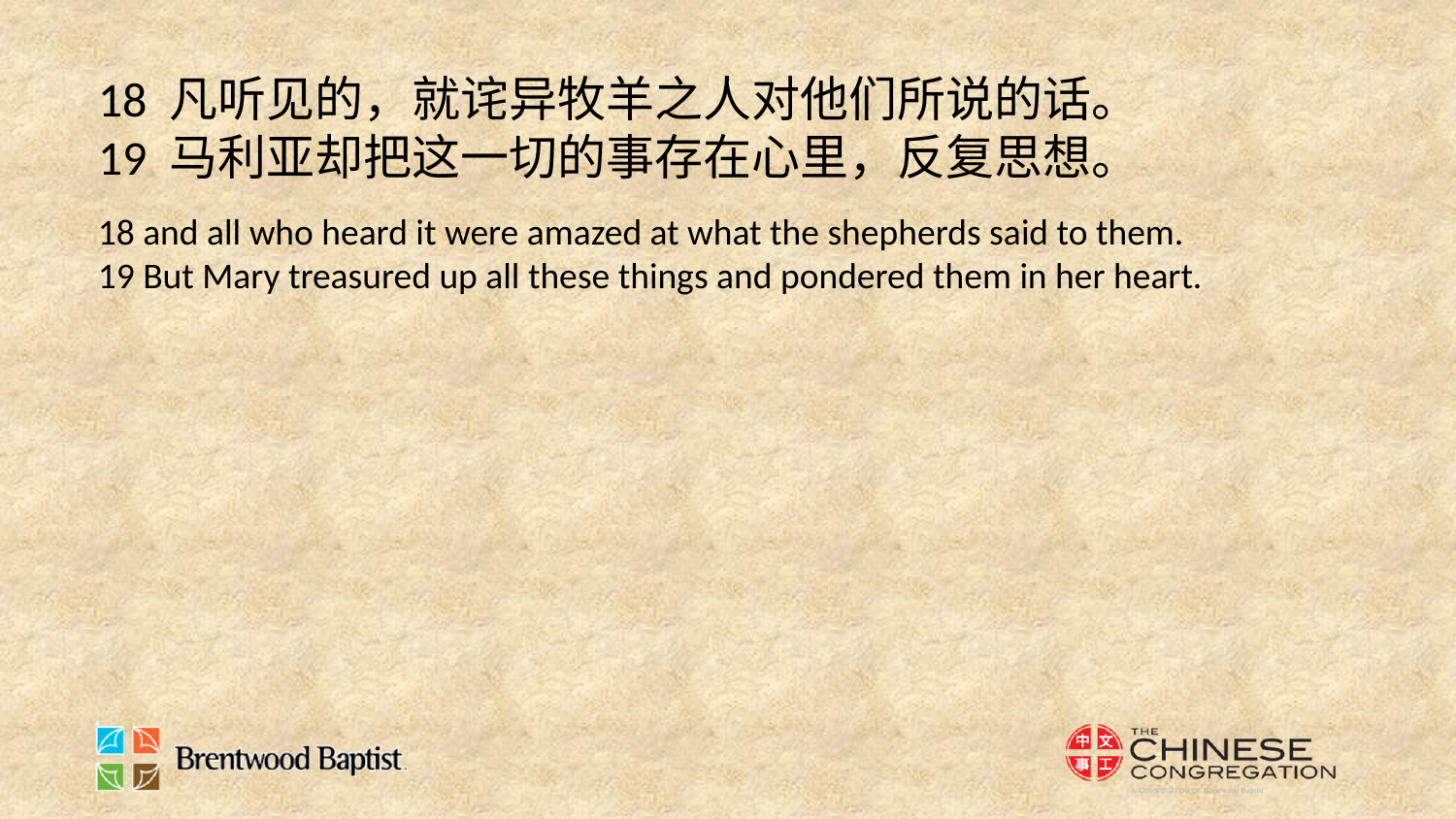

18 凡听见的，就诧异牧羊之人对他们所说的话。
19 马利亚却把这一切的事存在心里，反复思想。

18 and all who heard it were amazed at what the shepherds said to them.
19 But Mary treasured up all these things and pondered them in her heart.